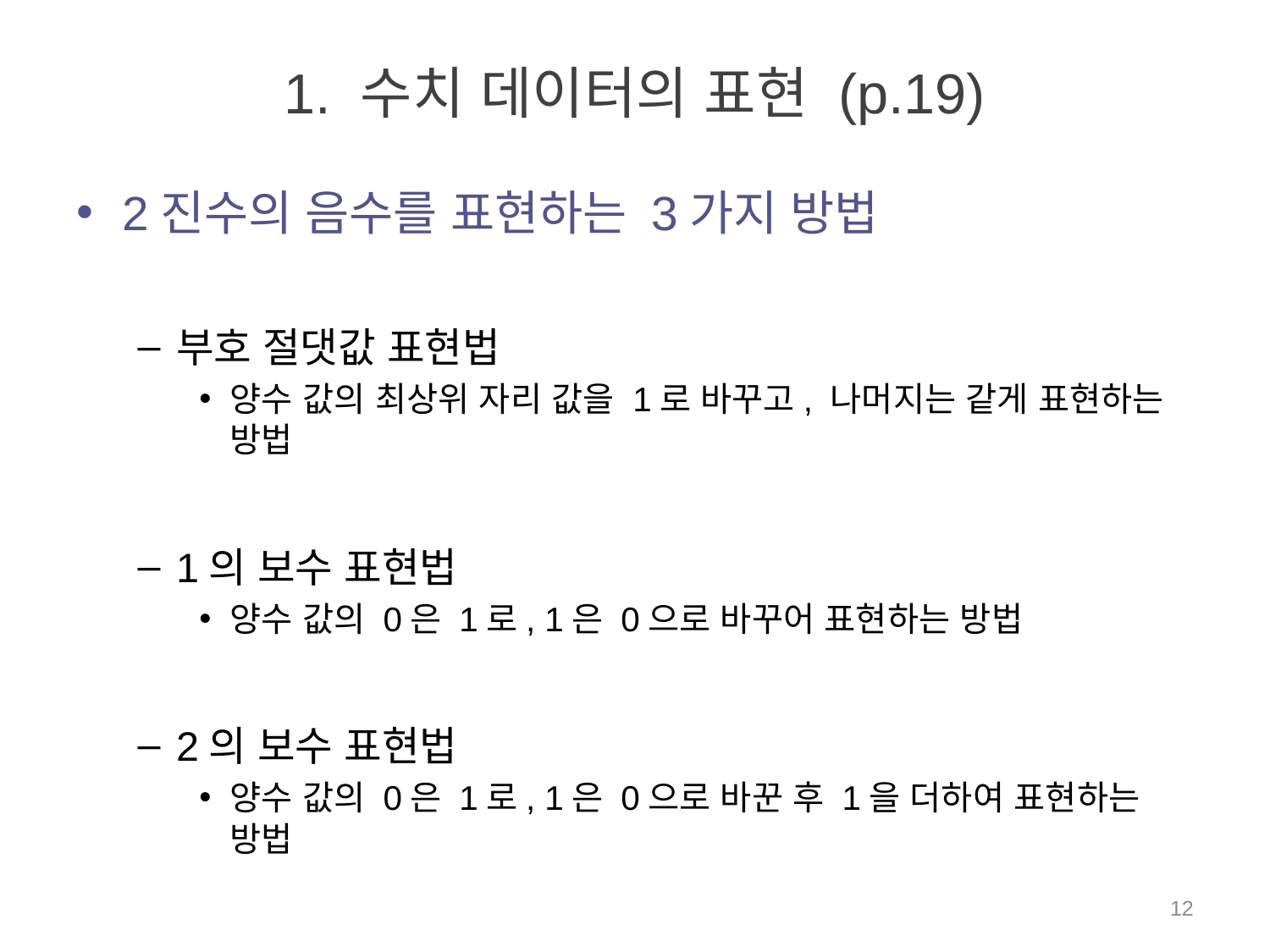

# 1. 수치 데이터의 표현 (p.19)
2진수의 음수를 표현하는 3가지 방법

부호 절댓값 표현법
양수 값의 최상위 자리 값을 1로 바꾸고, 나머지는 같게 표현하는 방법

1의 보수 표현법
양수 값의 0은 1로, 1은 0으로 바꾸어 표현하는 방법

2의 보수 표현법
양수 값의 0은 1로, 1은 0으로 바꾼 후 1을 더하여 표현하는 방법
12